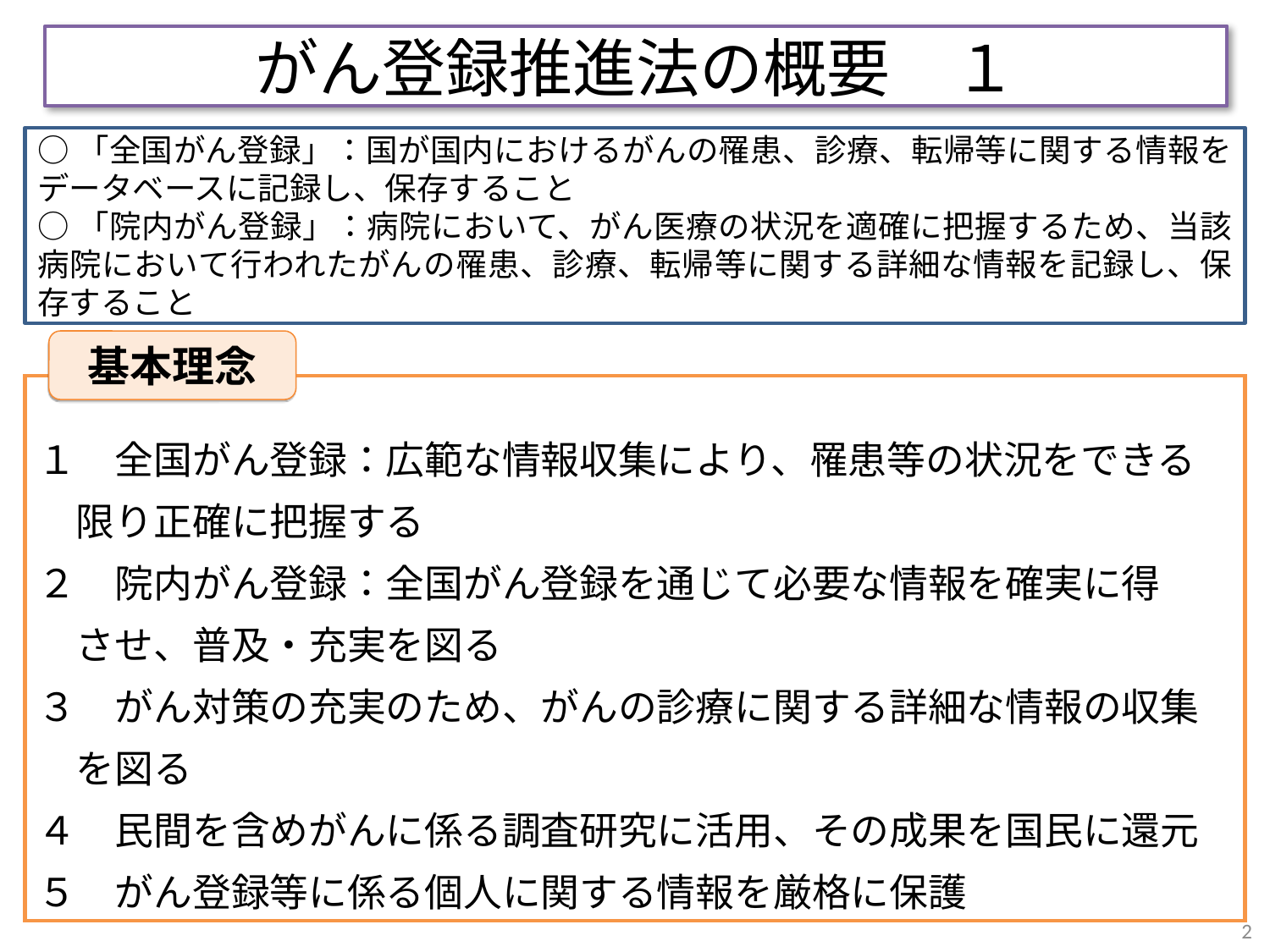

がん登録推進法の概要　１
○「全国がん登録」：国が国内におけるがんの罹患、診療、転帰等に関する情報をデータベースに記録し、保存すること
○「院内がん登録」：病院において、がん医療の状況を適確に把握するため、当該病院において行われたがんの罹患、診療、転帰等に関する詳細な情報を記録し、保存すること
基本理念

１　全国がん登録：広範な情報収集により、罹患等の状況をできる
　限り正確に把握する
２　院内がん登録：全国がん登録を通じて必要な情報を確実に得
　させ、普及・充実を図る
３　がん対策の充実のため、がんの診療に関する詳細な情報の収集
　を図る
４　民間を含めがんに係る調査研究に活用、その成果を国民に還元
５　がん登録等に係る個人に関する情報を厳格に保護
2